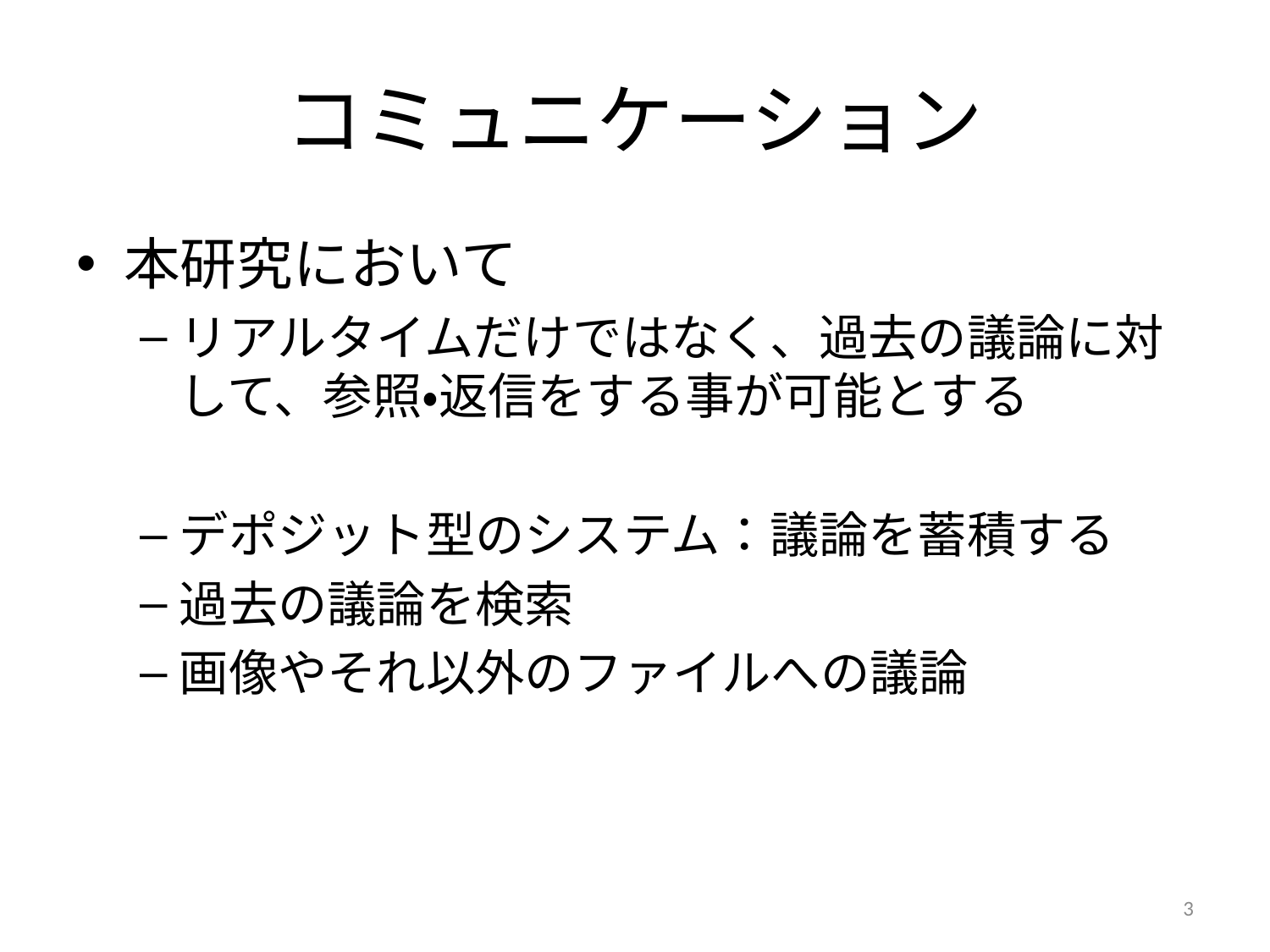

# コミュニケーション
本研究において
リアルタイムだけではなく、過去の議論に対して、参照・返信をする事が可能とする

デポジット型のシステム：議論を蓄積する
過去の議論を検索
画像やそれ以外のファイルへの議論

3